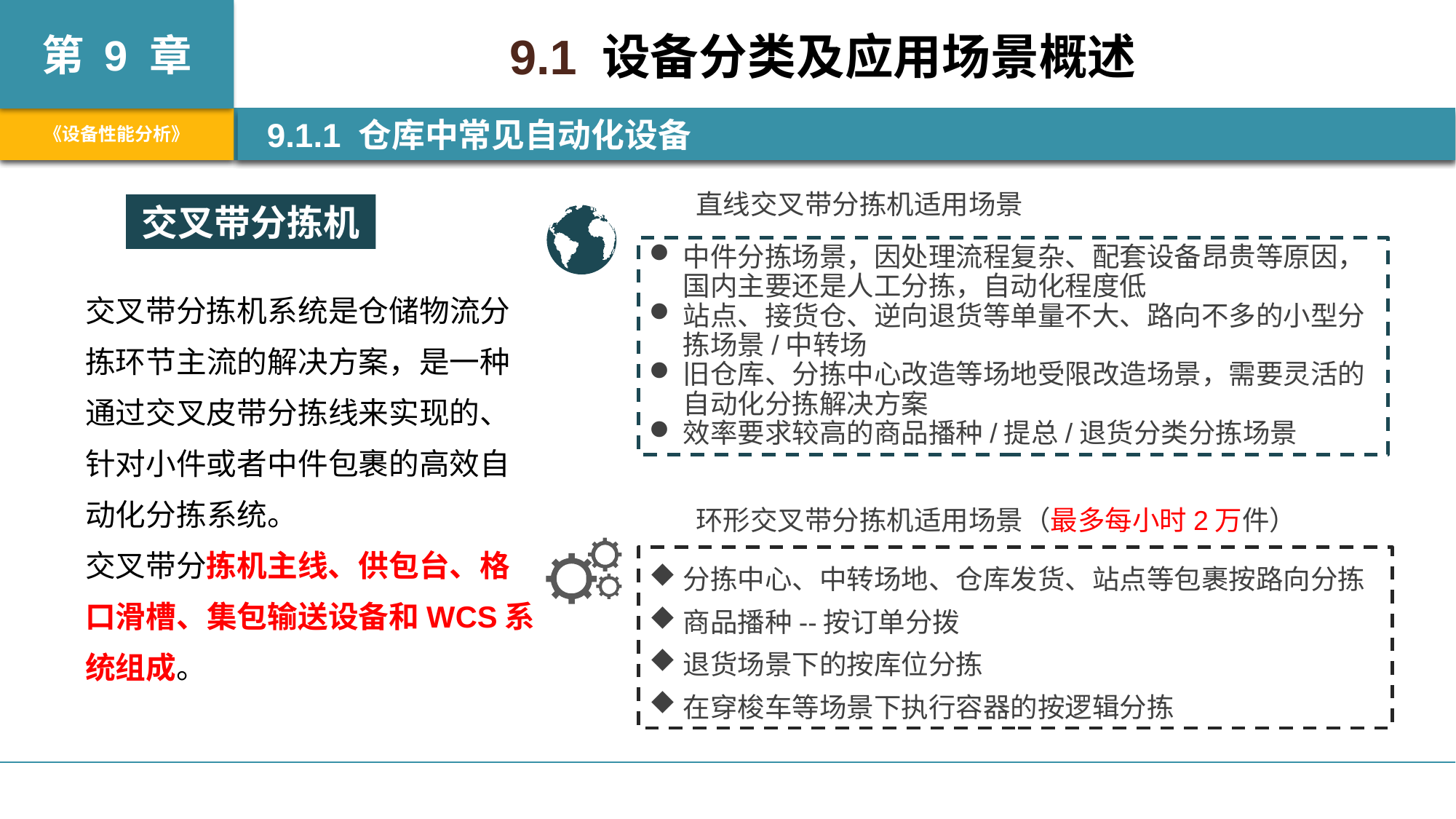

9.1 设备分类及应用场景概述
  9.1.1 仓库中常见自动化设备
直线交叉带分拣机适用场景
交叉带分拣机

中件分拣场景，因处理流程复杂、配套设备昂贵等原因，国内主要还是人工分拣，自动化程度低
站点、接货仓、逆向退货等单量不大、路向不多的小型分拣场景/中转场
旧仓库、分拣中心改造等场地受限改造场景，需要灵活的自动化分拣解决方案
效率要求较高的商品播种/提总/退货分类分拣场景
交叉带分拣机系统是仓储物流分拣环节主流的解决方案，是一种通过交叉皮带分拣线来实现的、针对小件或者中件包裹的高效自动化分拣系统。
交叉带分拣机主线、供包台、格口滑槽、集包输送设备和WCS系统组成。
环形交叉带分拣机适用场景（最多每小时2万件）

分拣中心、中转场地、仓库发货、站点等包裹按路向分拣
商品播种--按订单分拨
退货场景下的按库位分拣
在穿梭车等场景下执行容器的按逻辑分拣